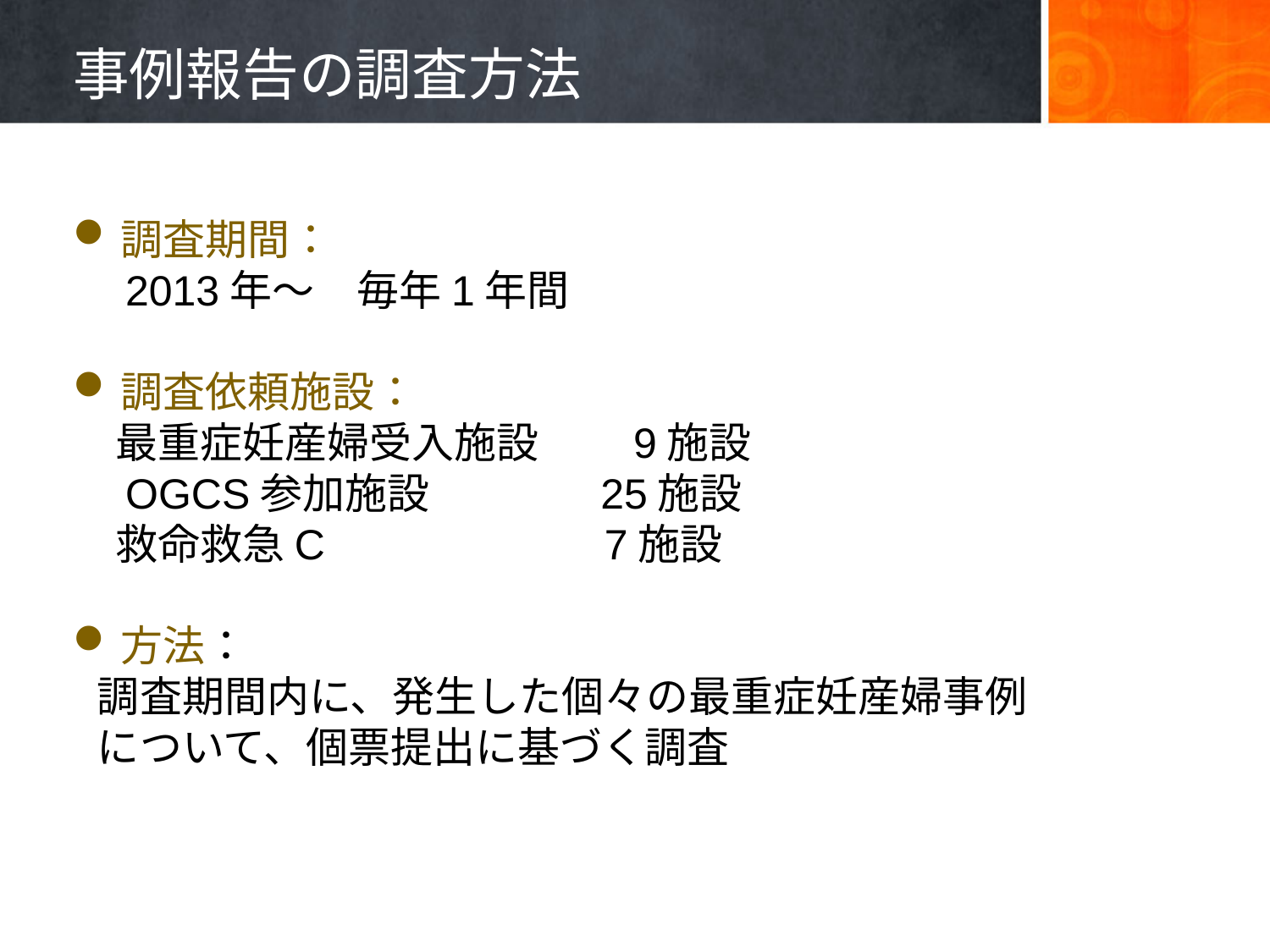

# 事例報告の調査方法
調査期間：
　2013年～　毎年1年間

調査依頼施設：
　最重症妊産婦受入施設	　9施設
　OGCS参加施設		 25施設
　救命救急C			  7施設

方法：
調査期間内に、発生した個々の最重症妊産婦事例について、個票提出に基づく調査